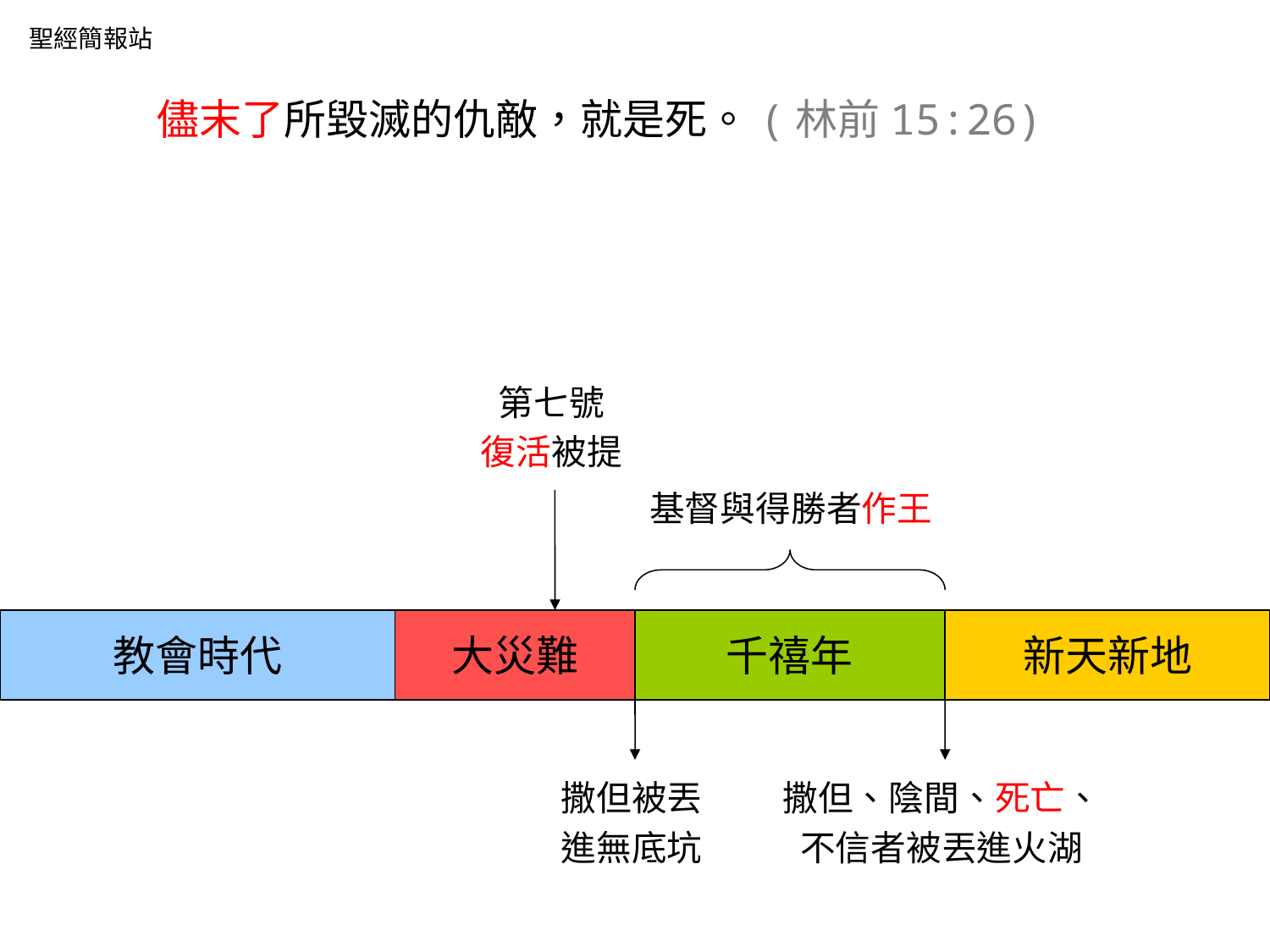

聖經簡報站
儘末了所毀滅的仇敵，就是死。(林前15:26)
第七號
復活被提

基督與得勝者作王

教會時代
大災難
千禧年
新天新地

撒但被丟
進無底坑
撒但、陰間、死亡、
不信者被丟進火湖